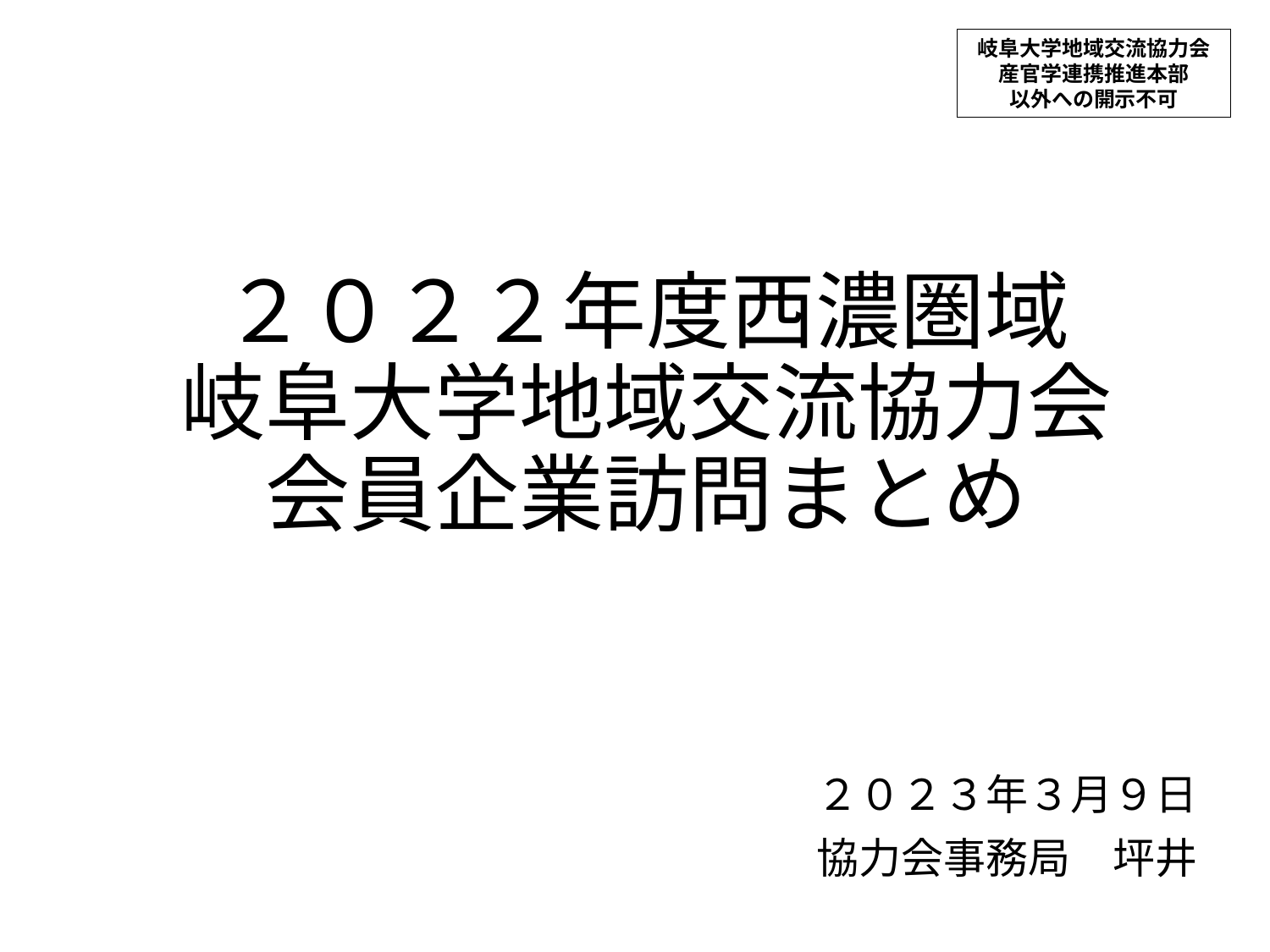

岐阜大学地域交流協力会
産官学連携推進本部
以外への開示不可
# ２０２２年度西濃圏域 岐阜大学地域交流協力会 会員企業訪問まとめ
２０２３年３月９日
協力会事務局　坪井